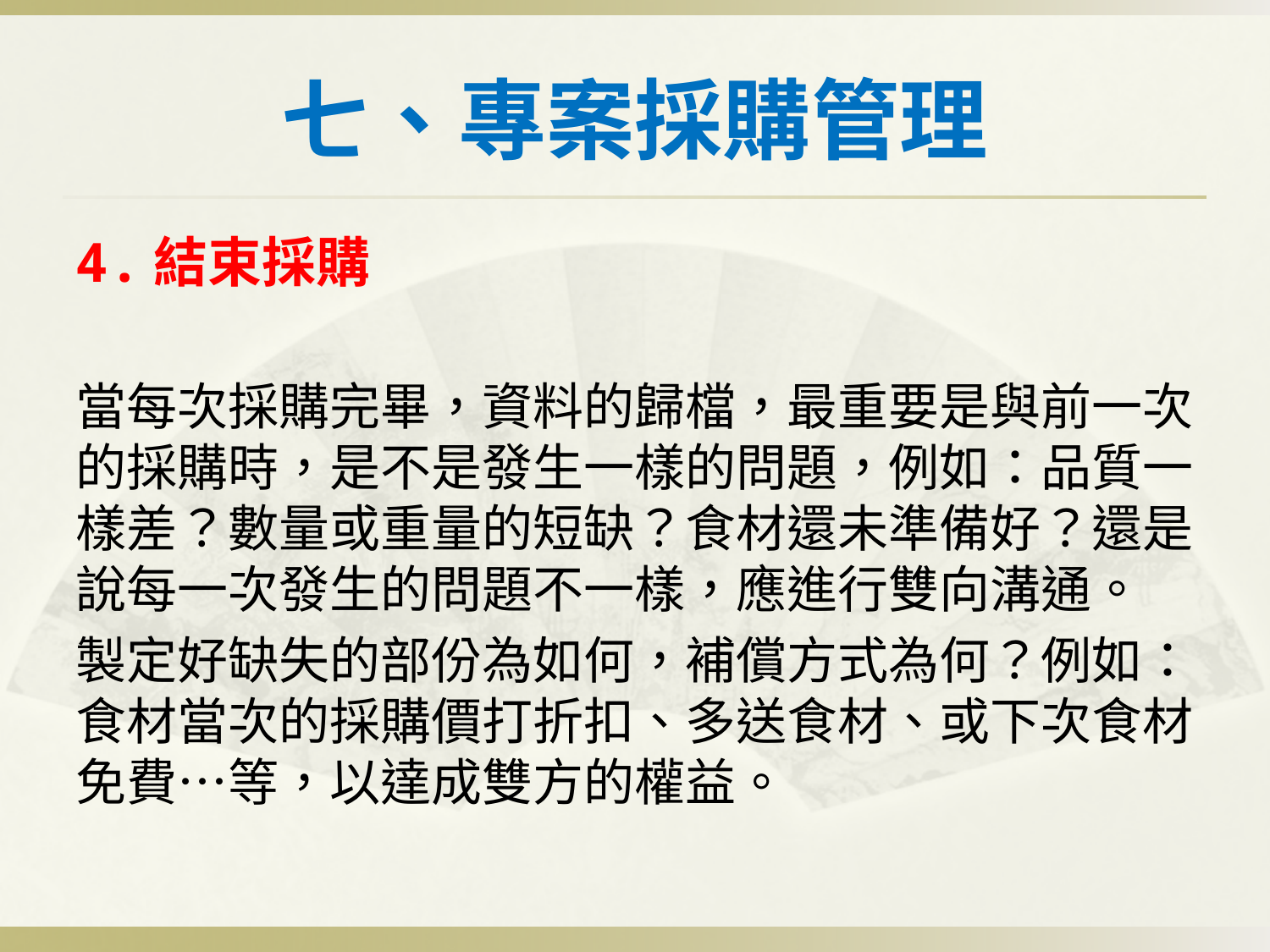

# 七、專案採購管理
4.結束採購

當每次採購完畢，資料的歸檔，最重要是與前一次的採購時，是不是發生一樣的問題，例如：品質一樣差？數量或重量的短缺？食材還未準備好？還是說每一次發生的問題不一樣，應進行雙向溝通。
製定好缺失的部份為如何，補償方式為何？例如：食材當次的採購價打折扣、多送食材、或下次食材免費…等，以達成雙方的權益。